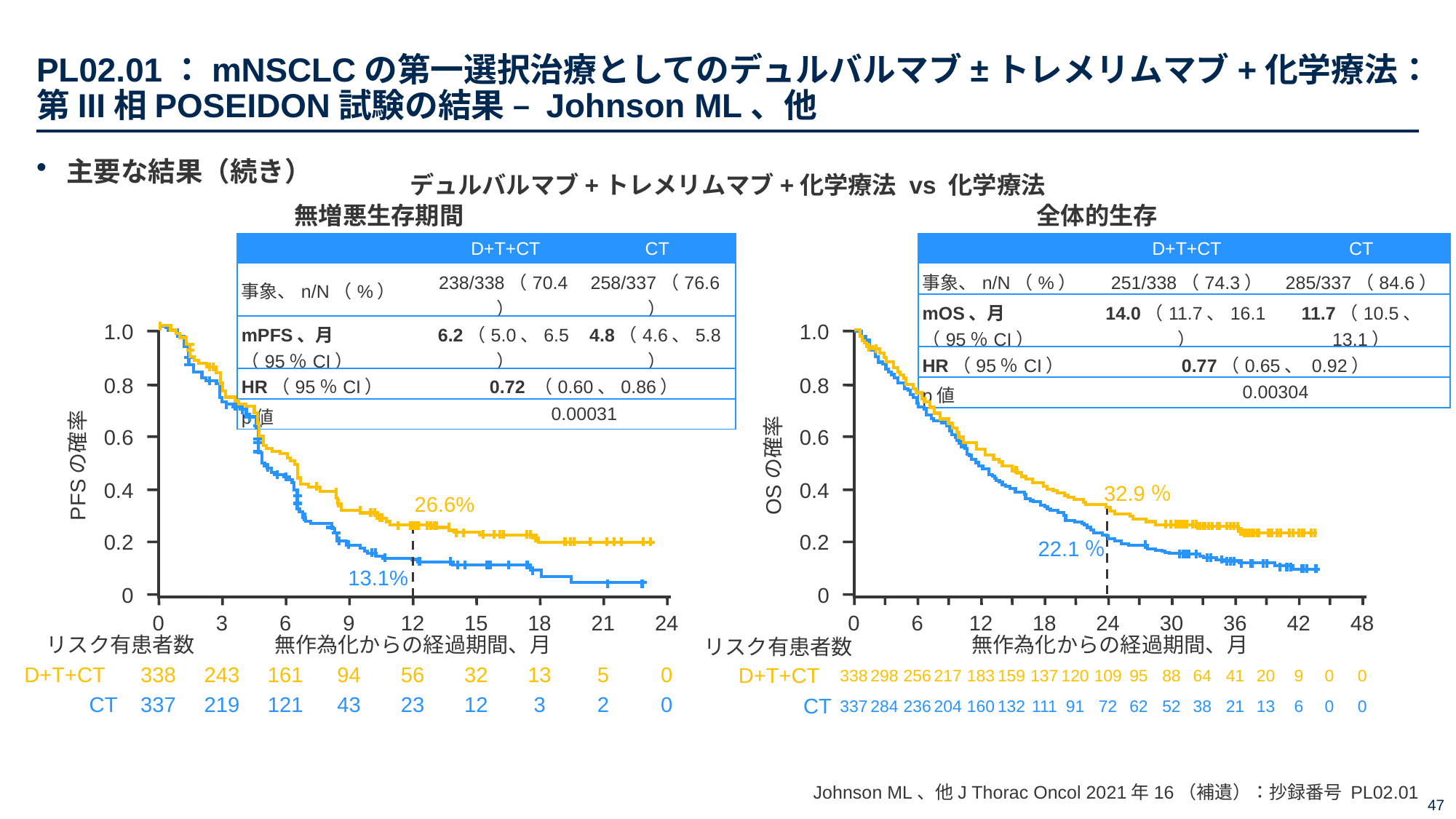

# PL02.01：mNSCLCの第一選択治療としてのデュルバルマブ±トレメリムマブ+化学療法：第III相POSEIDON試験の結果 – Johnson ML、他
主要な結果（続き）
デュルバルマブ+トレメリムマブ+化学療法 vs 化学療法
無増悪生存期間
全体的生存
|  | D+T+CT | CT |
| --- | --- | --- |
| 事象、n/N（%） | 238/338（70.4） | 258/337（76.6） |
| mPFS、月（95％CI） | 6.2（5.0、6.5） | 4.8（4.6、5.8） |
| HR（95％CI） | 0.72 （0.60、0.86） |  |
| p値 | 0.00031 |  |
|  | D+T+CT | CT |
| --- | --- | --- |
| 事象、n/N（%） | 251/338（74.3） | 285/337（84.6） |
| mOS、月（95％CI） | 14.0（11.7、16.1） | 11.7（10.5、 13.1） |
| HR（95％CI） | 0.77（0.65、 0.92） |  |
| p値 | 0.00304 |  |
1.0

0.8

0.6

PFSの確率
0.4

0.2

0

1.0

0.8

0.6

OSの確率
0.4

0.2

0

32.9％
26.6%
22.1％
13.1%

0
6
12
18
24
30
36
42
48

0
3
6
9
12
15
18
21
24
無作為化からの経過期間、月
リスク有患者数
無作為化からの経過期間、月
リスク有患者数
D+T+CT
338
243
161
94
56
32
13
5
0
D+T+CT
338
298
256
217
183
159
137
120
109
95
88
64
41
20
9
0
0
CT
337
219
121
43
23
12
3
2
0
CT
337
284
236
204
160
132
111
91
72
62
52
38
21
13
6
0
0
Johnson ML、他J Thorac Oncol 2021年16（補遺）：抄録番号 PL02.01